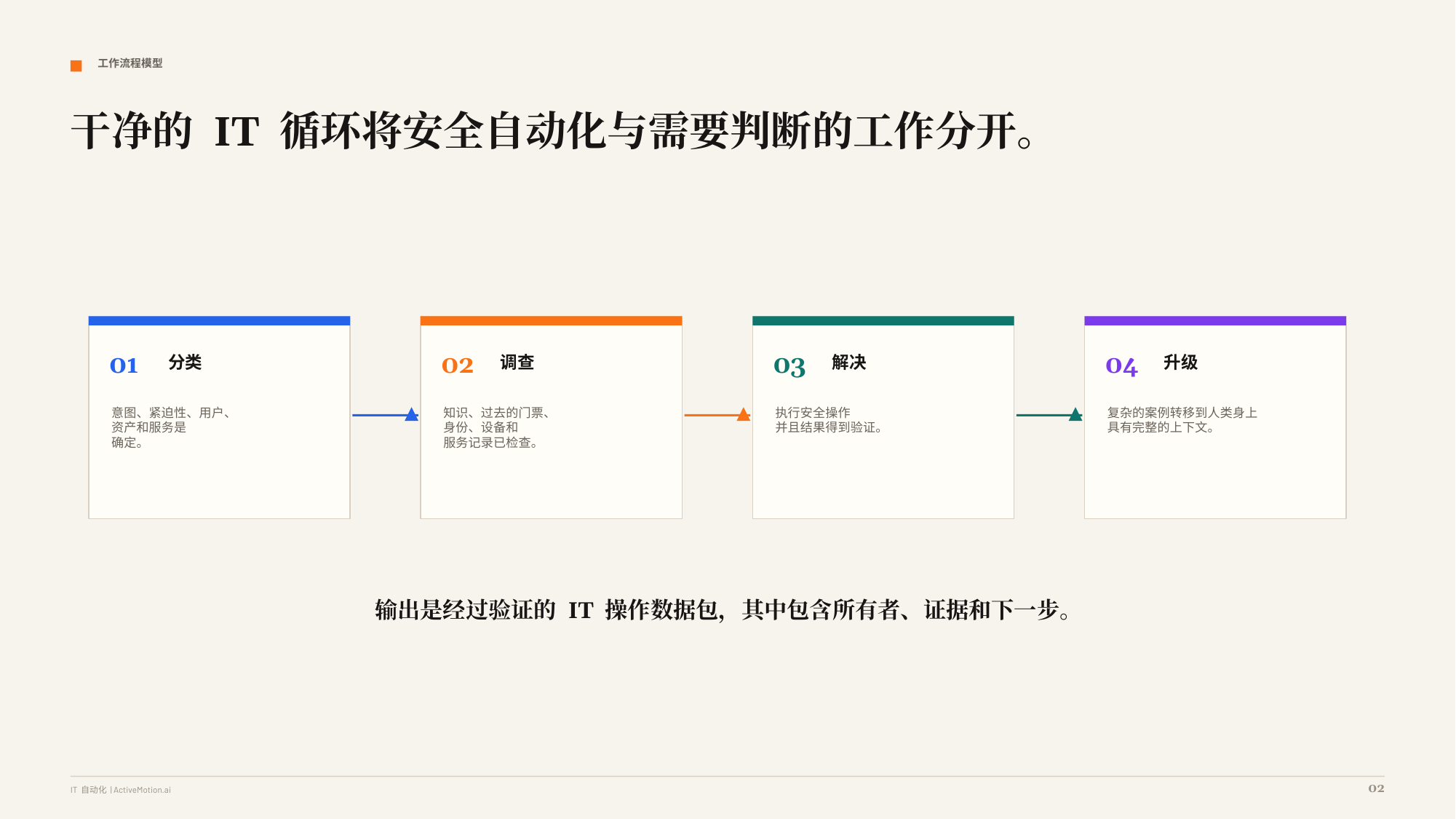

工作流程模型

干净的 IT 循环将安全自动化与需要判断的工作分开。

01
02
03
04
分类
调查
解决
升级
意图、紧迫性、用户、
资产和服务是
确定。
知识、过去的门票、
身份、设备和
服务记录已检查。
执行安全操作
并且结果得到验证。
复杂的案例转移到人类身上
具有完整的上下文。

输出是经过验证的 IT 操作数据包，其中包含所有者、证据和下一步。

02
IT 自动化 | ActiveMotion.ai